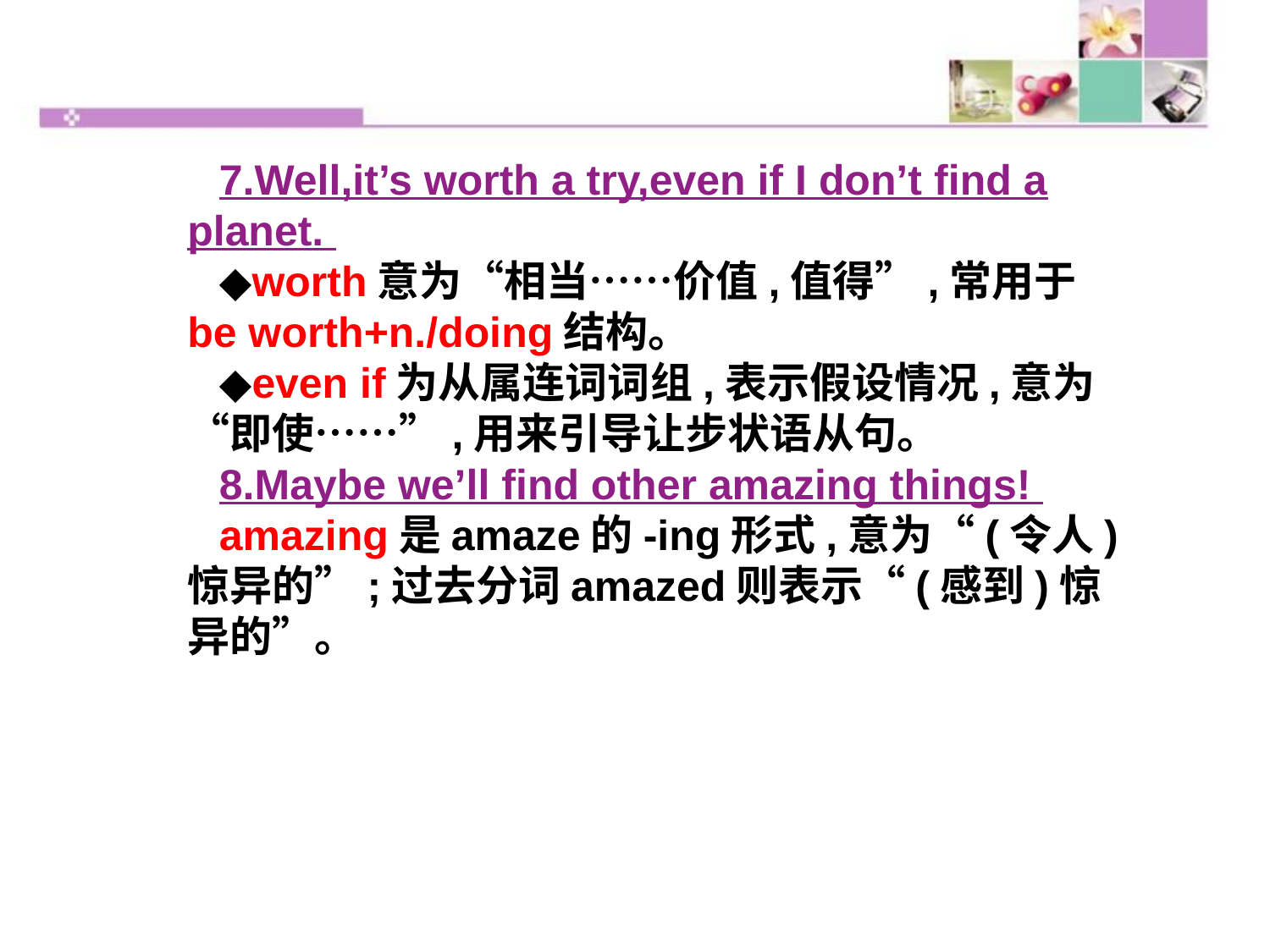

7.Well,it’s worth a try,even if I don’t find a planet.
◆worth意为“相当……价值,值得”,常用于be worth+n./doing结构。
◆even if为从属连词词组,表示假设情况,意为“即使……”,用来引导让步状语从句。
8.Maybe we’ll find other amazing things!
amazing是amaze的-ing形式,意为“(令人)惊异的”;过去分词amazed则表示“(感到)惊异的”。